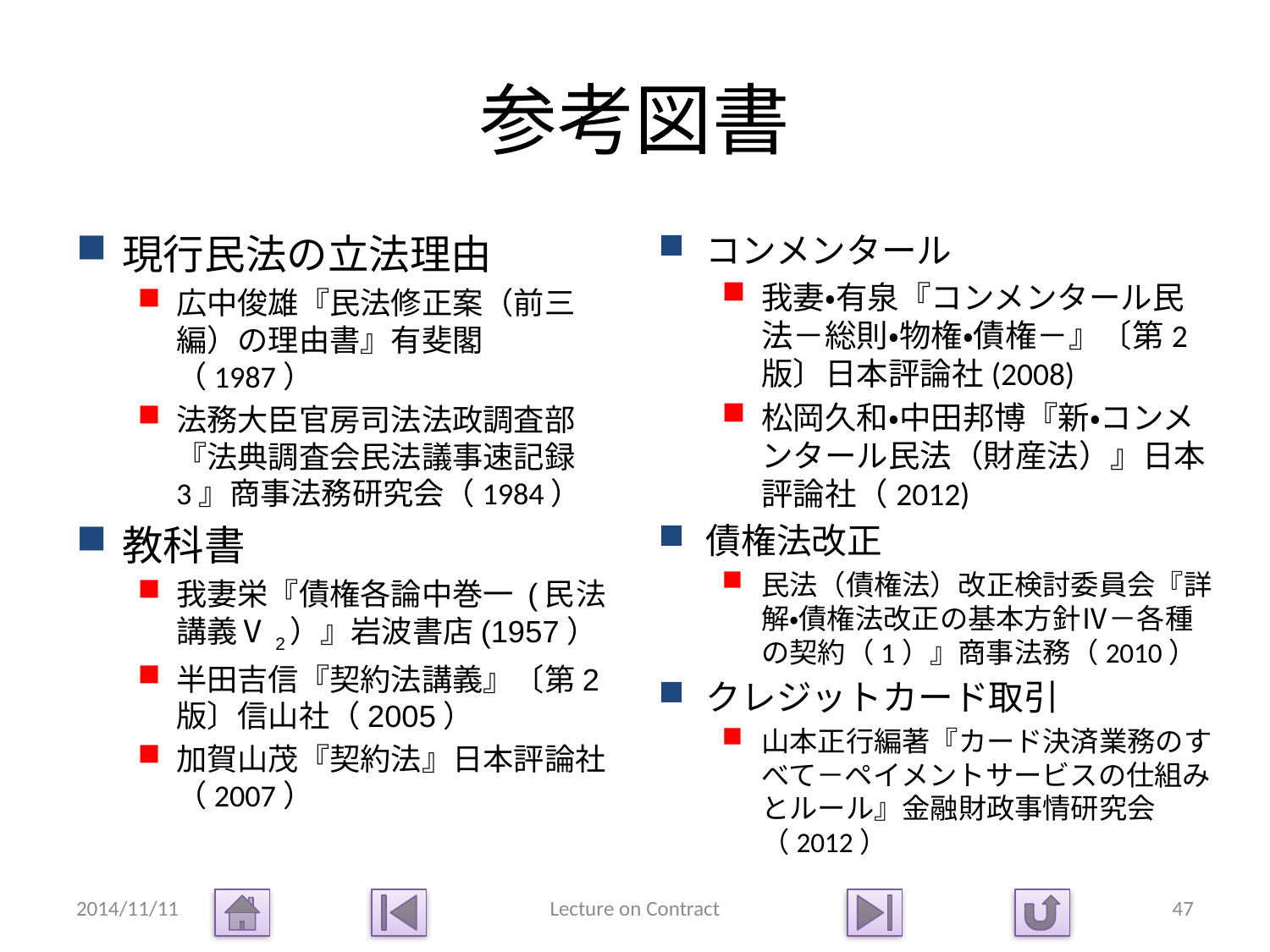

# 参考図書
現行民法の立法理由
広中俊雄『民法修正案（前三編）の理由書』有斐閣（1987）
法務大臣官房司法法政調査部『法典調査会民法議事速記録3』商事法務研究会（1984）
教科書
我妻栄『債権各論中巻一 (民法講義Ⅴ2）』岩波書店(1957）
半田吉信『契約法講義』〔第2版〕信山社（2005）
加賀山茂『契約法』日本評論社（2007）
コンメンタール
我妻・有泉『コンメンタール民法－総則・物権・債権－』〔第2版〕日本評論社(2008)
松岡久和・中田邦博『新・コンメンタール民法（財産法）』日本評論社（2012)
債権法改正
民法（債権法）改正検討委員会『詳解・債権法改正の基本方針Ⅳ－各種の契約（1）』商事法務（2010）
クレジットカード取引
山本正行編著『カード決済業務のすべて－ペイメントサービスの仕組みとルール』金融財政事情研究会（2012）
2014/11/11
Lecture on Contract
47